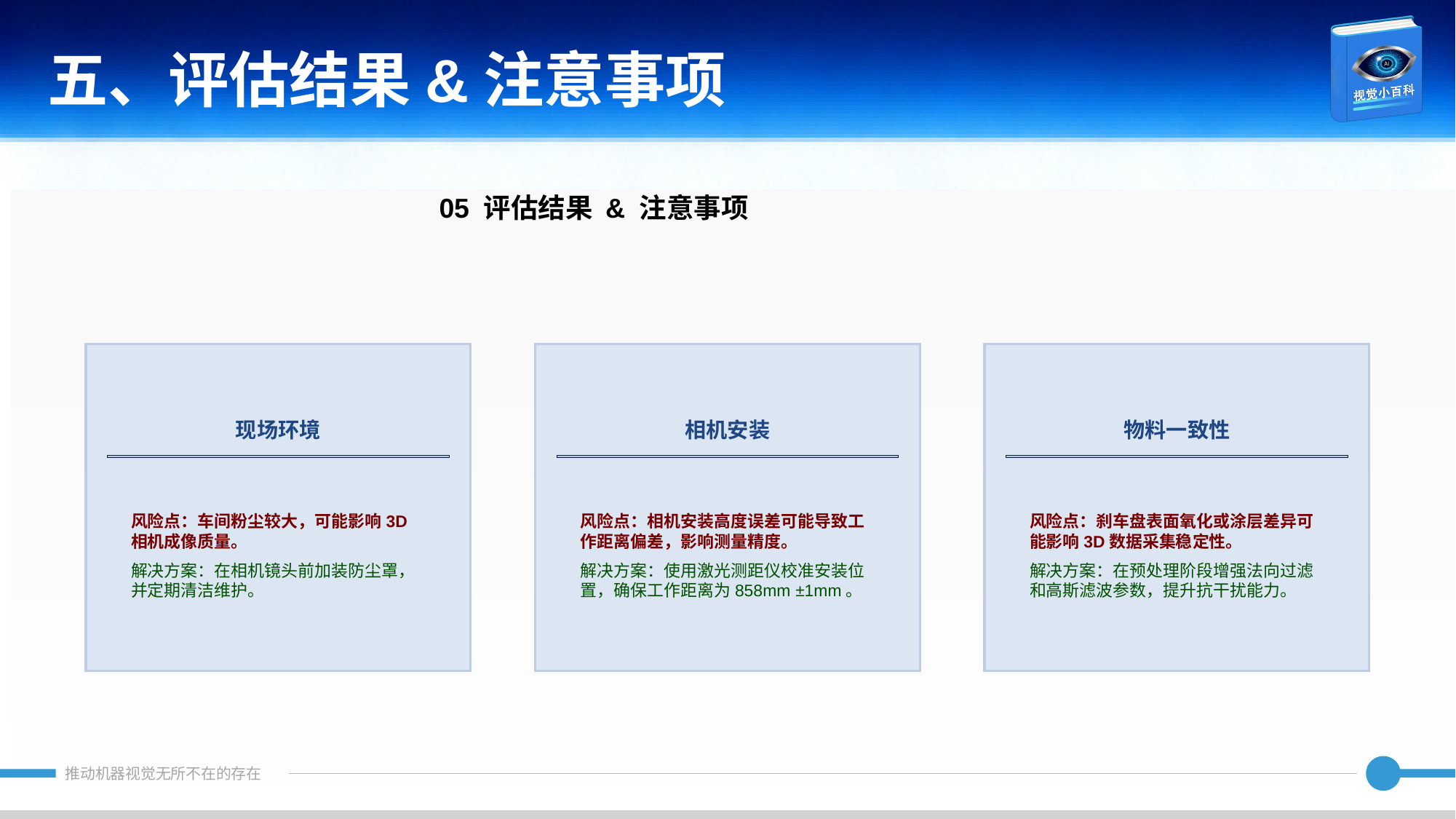

五、评估结果&注意事项

05 评估结果 & 注意事项

现场环境

相机安装

物料一致性

风险点：车间粉尘较大，可能影响3D相机成像质量。
解决方案：在相机镜头前加装防尘罩，并定期清洁维护。

风险点：相机安装高度误差可能导致工作距离偏差，影响测量精度。
解决方案：使用激光测距仪校准安装位置，确保工作距离为858mm ±1mm。

风险点：刹车盘表面氧化或涂层差异可能影响3D数据采集稳定性。
解决方案：在预处理阶段增强法向过滤和高斯滤波参数，提升抗干扰能力。
10